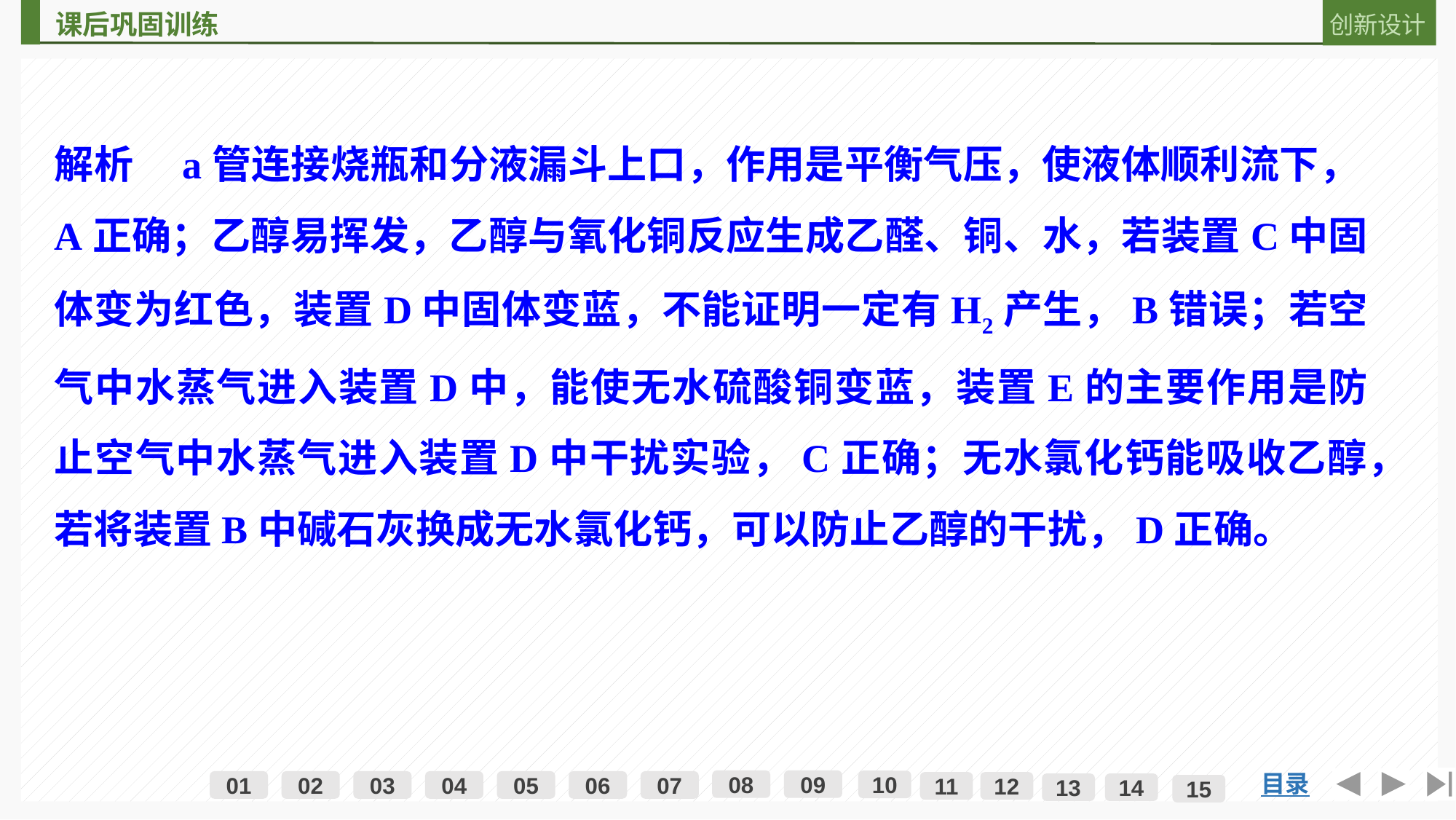

解析　a管连接烧瓶和分液漏斗上口，作用是平衡气压，使液体顺利流下，A正确；乙醇易挥发，乙醇与氧化铜反应生成乙醛、铜、水，若装置C中固体变为红色，装置D中固体变蓝，不能证明一定有H2产生，B错误；若空气中水蒸气进入装置D中，能使无水硫酸铜变蓝，装置E的主要作用是防止空气中水蒸气进入装置D中干扰实验，C正确；无水氯化钙能吸收乙醇，若将装置B中碱石灰换成无水氯化钙，可以防止乙醇的干扰，D正确。